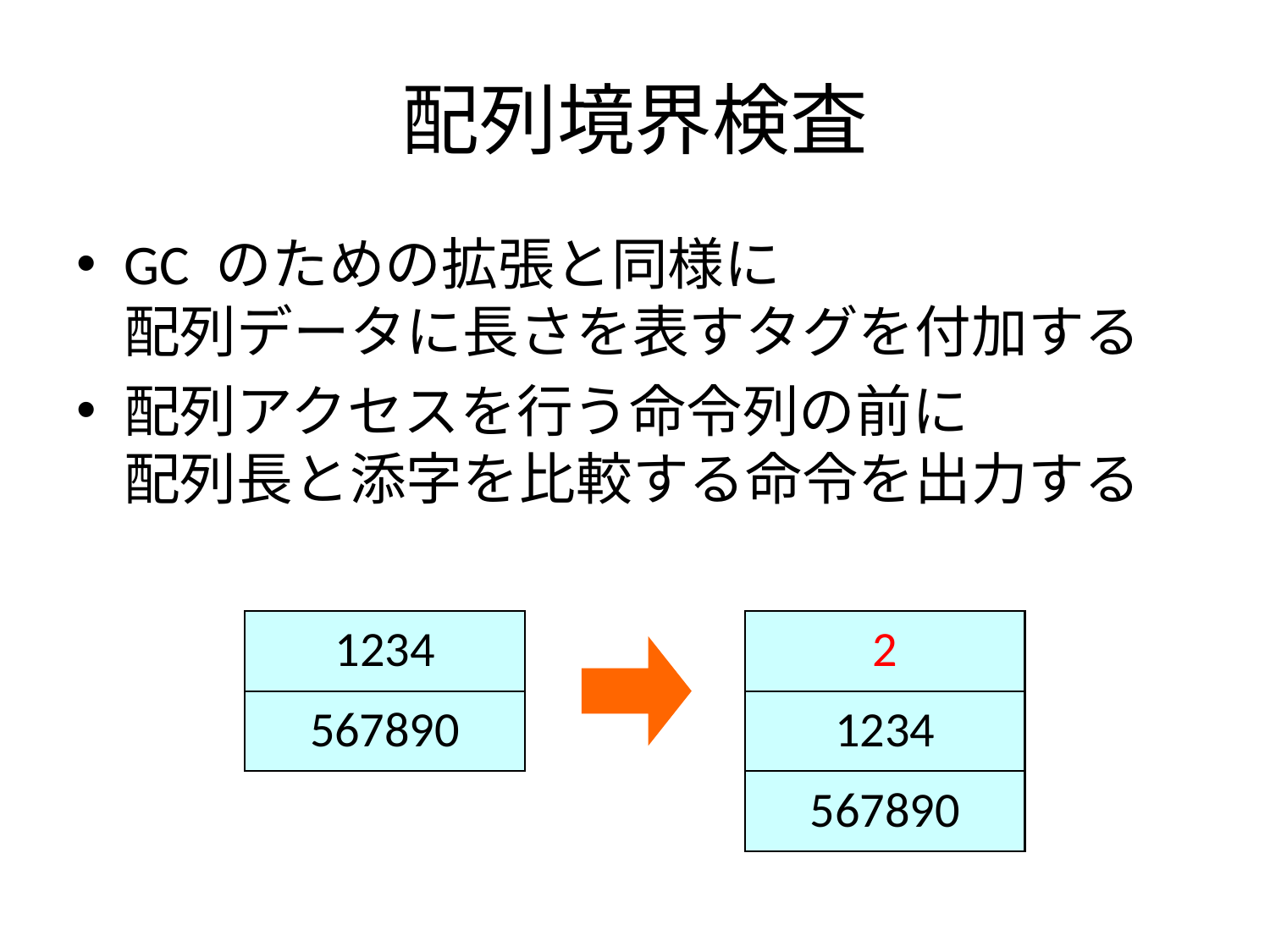

# 配列境界検査
GC のための拡張と同様に
配列データに長さを表すタグを付加する
配列アクセスを行う命令列の前に
配列長と添字を比較する命令を出力する
1234
2

567890
1234
567890